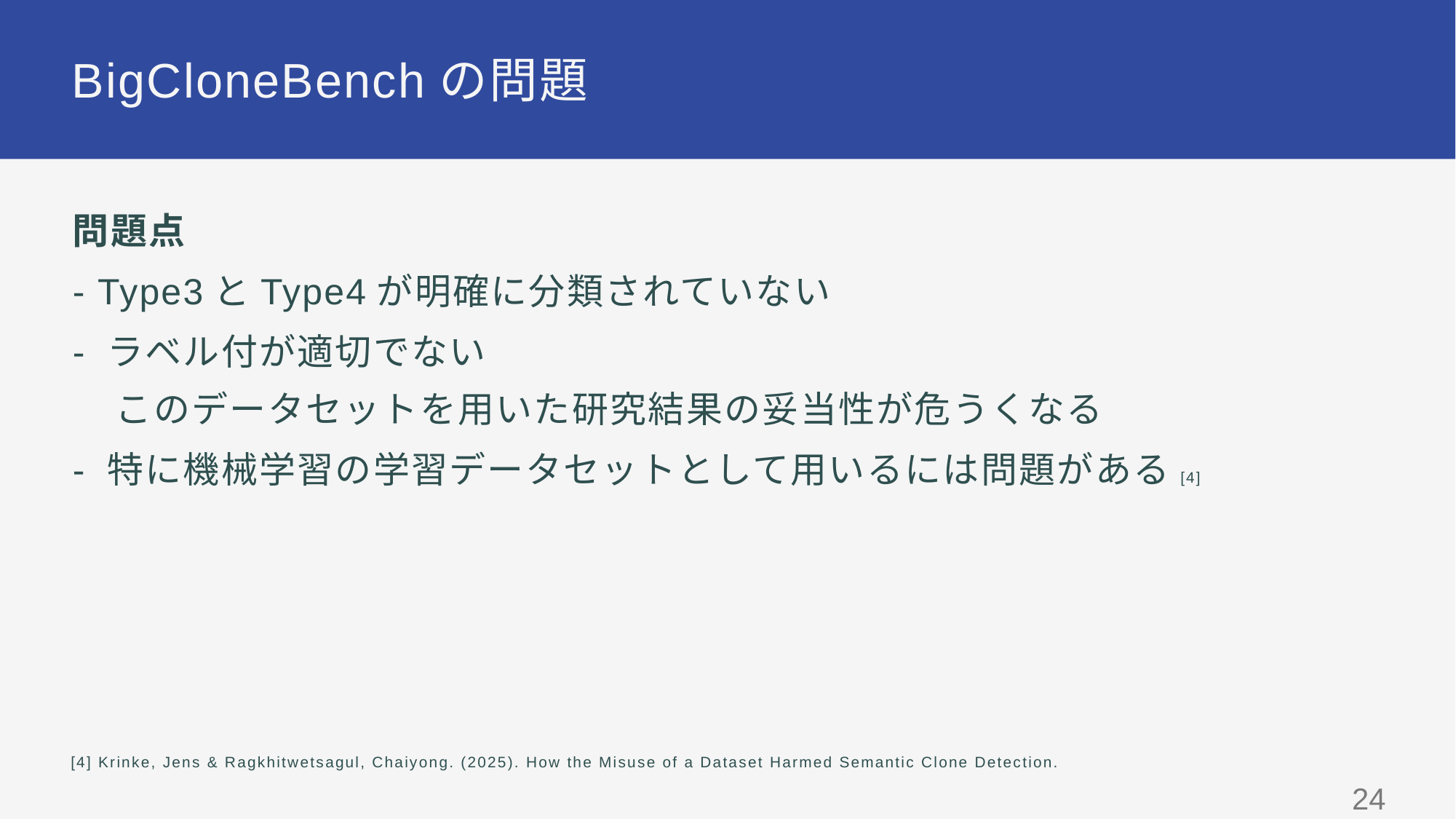

# BigCloneBenchの問題
問題点
- Type3とType4が明確に分類されていない
- ラベル付が適切でない
このデータセットを用いた研究結果の妥当性が危うくなる
- 特に機械学習の学習データセットとして用いるには問題がある[4]

[4] Krinke, Jens & Ragkhitwetsagul, Chaiyong. (2025). How the Misuse of a Dataset Harmed Semantic Clone Detection.

24